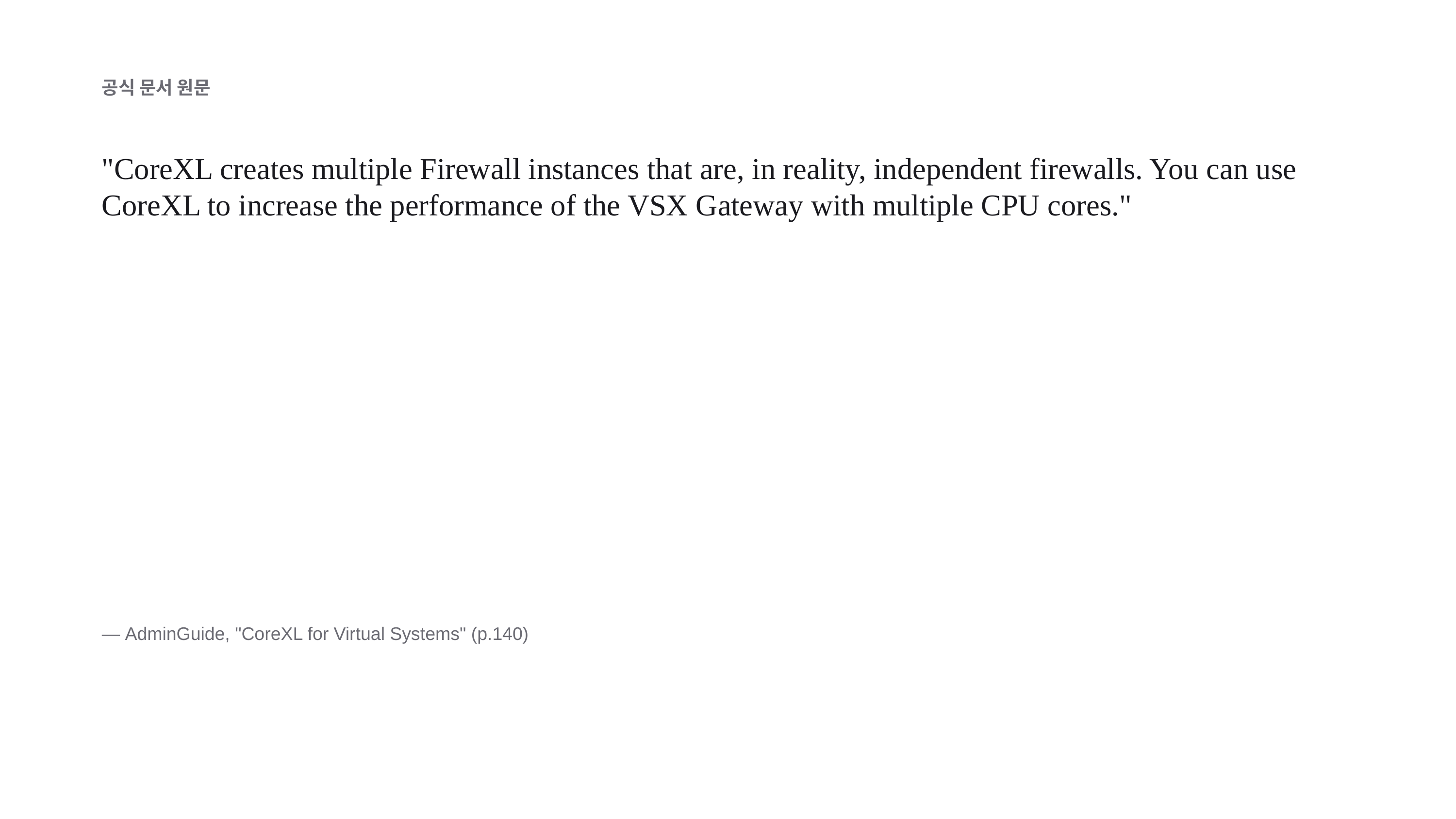

공식 문서 원문
"CoreXL creates multiple Firewall instances that are, in reality, independent firewalls. You can use CoreXL to increase the performance of the VSX Gateway with multiple CPU cores."
— AdminGuide, "CoreXL for Virtual Systems" (p.140)